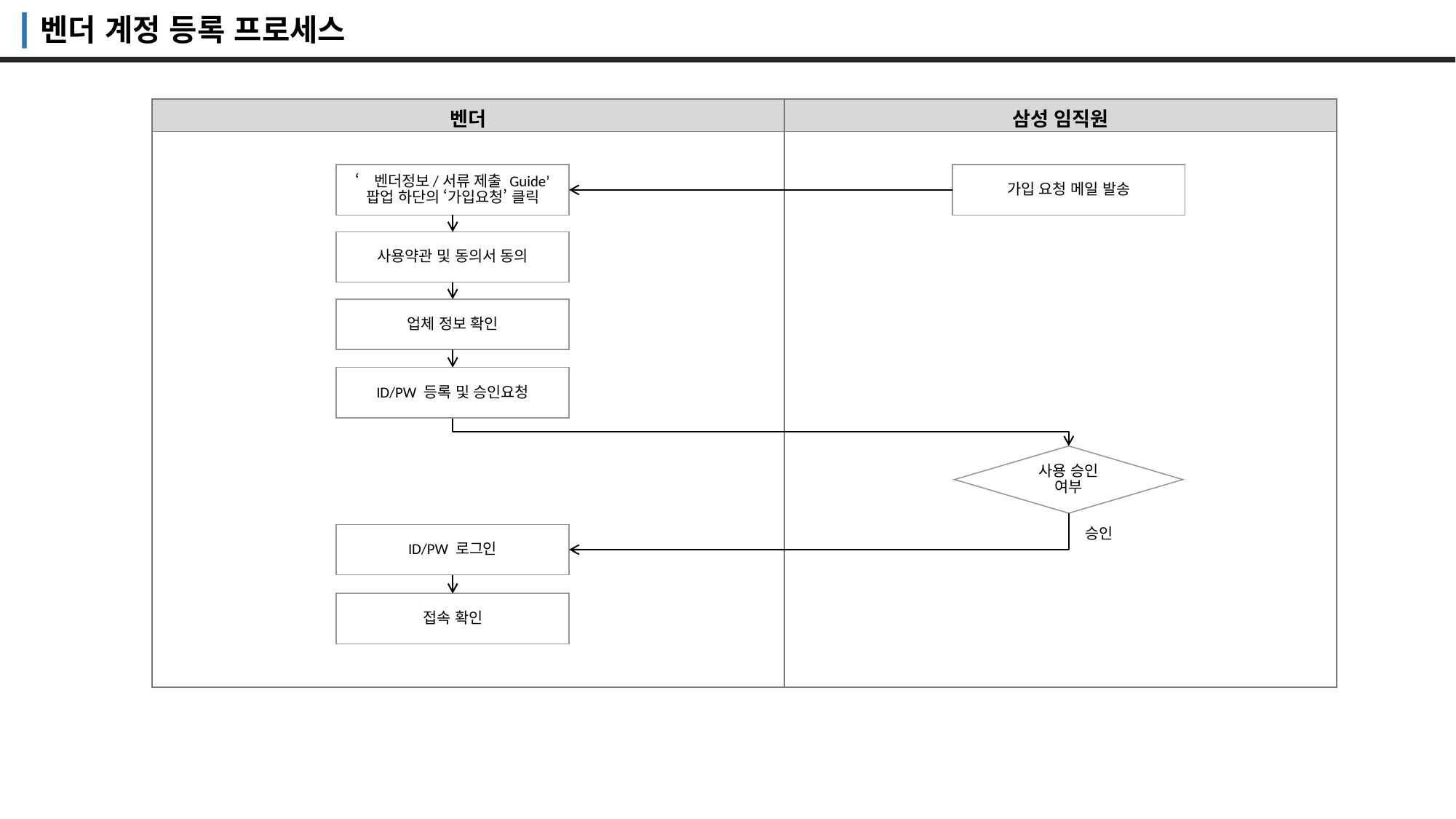

벤더 계정 등록 프로세스
| 벤더 | 삼성 임직원 |
| --- | --- |
|  |  |
‘벤더정보/서류 제출 Guide’ 팝업 하단의 ‘가입요청’ 클릭
가입 요청 메일 발송
사용약관 및 동의서 동의
업체 정보 확인
ID/PW 등록 및 승인요청
사용 승인
여부
승인
ID/PW 로그인
접속 확인